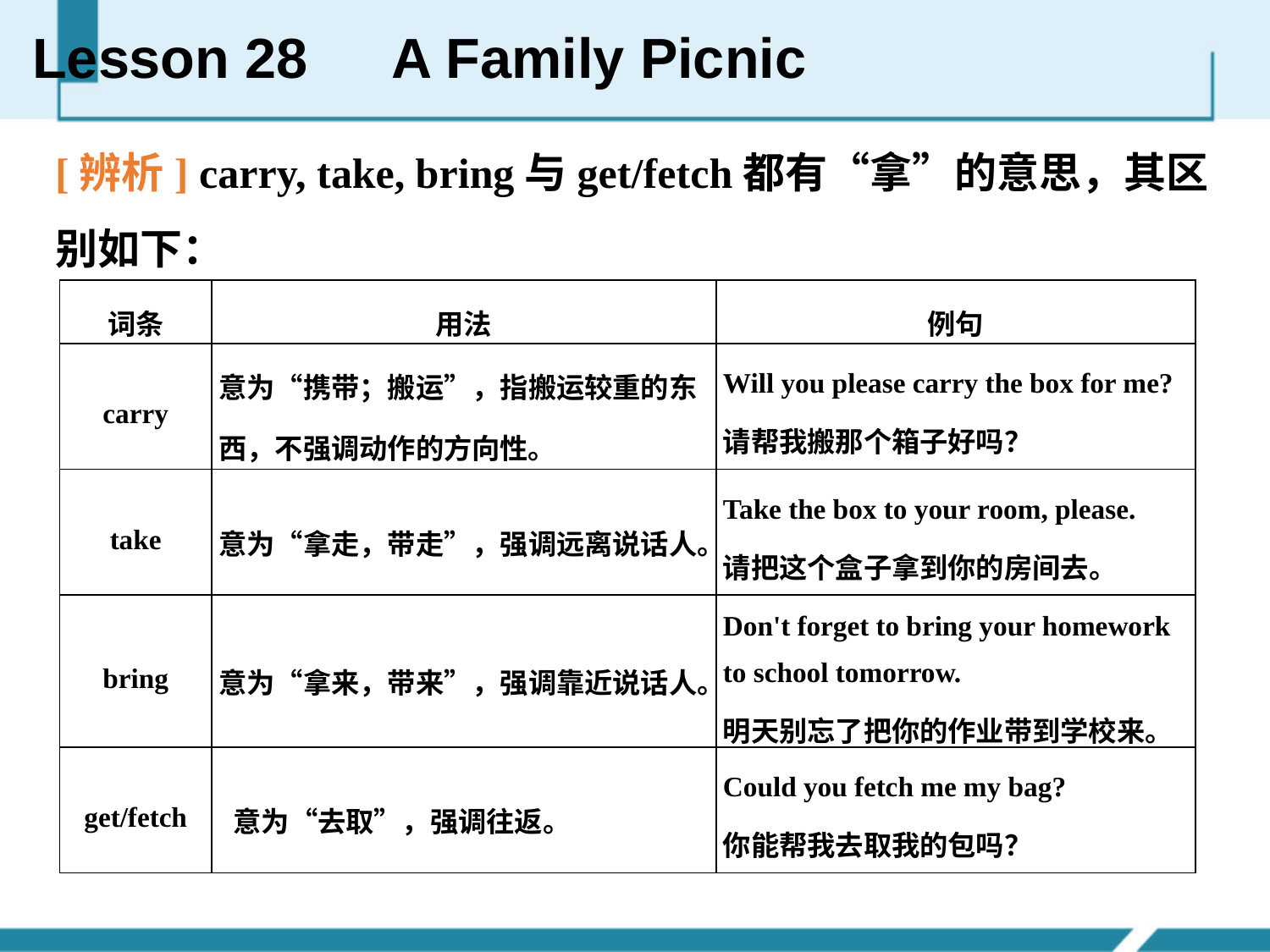

Lesson 28　A Family Picnic
[辨析] carry, take, bring与get/fetch都有“拿”的意思，其区别如下：
| 词条 | 用法 | 例句 |
| --- | --- | --- |
| carry | 意为“携带；搬运”，指搬运较重的东西，不强调动作的方向性。 | Will you please carry the box for me? 请帮我搬那个箱子好吗？ |
| take | 意为“拿走，带走”，强调远离说话人。 | Take the box to your room, please. 请把这个盒子拿到你的房间去。 |
| bring | 意为“拿来，带来”，强调靠近说话人。 | Don't forget to bring your homework to school tomorrow. 明天别忘了把你的作业带到学校来。 |
| get/fetch | 意为“去取”，强调往返。 | Could you fetch me my bag? 你能帮我去取我的包吗？ |